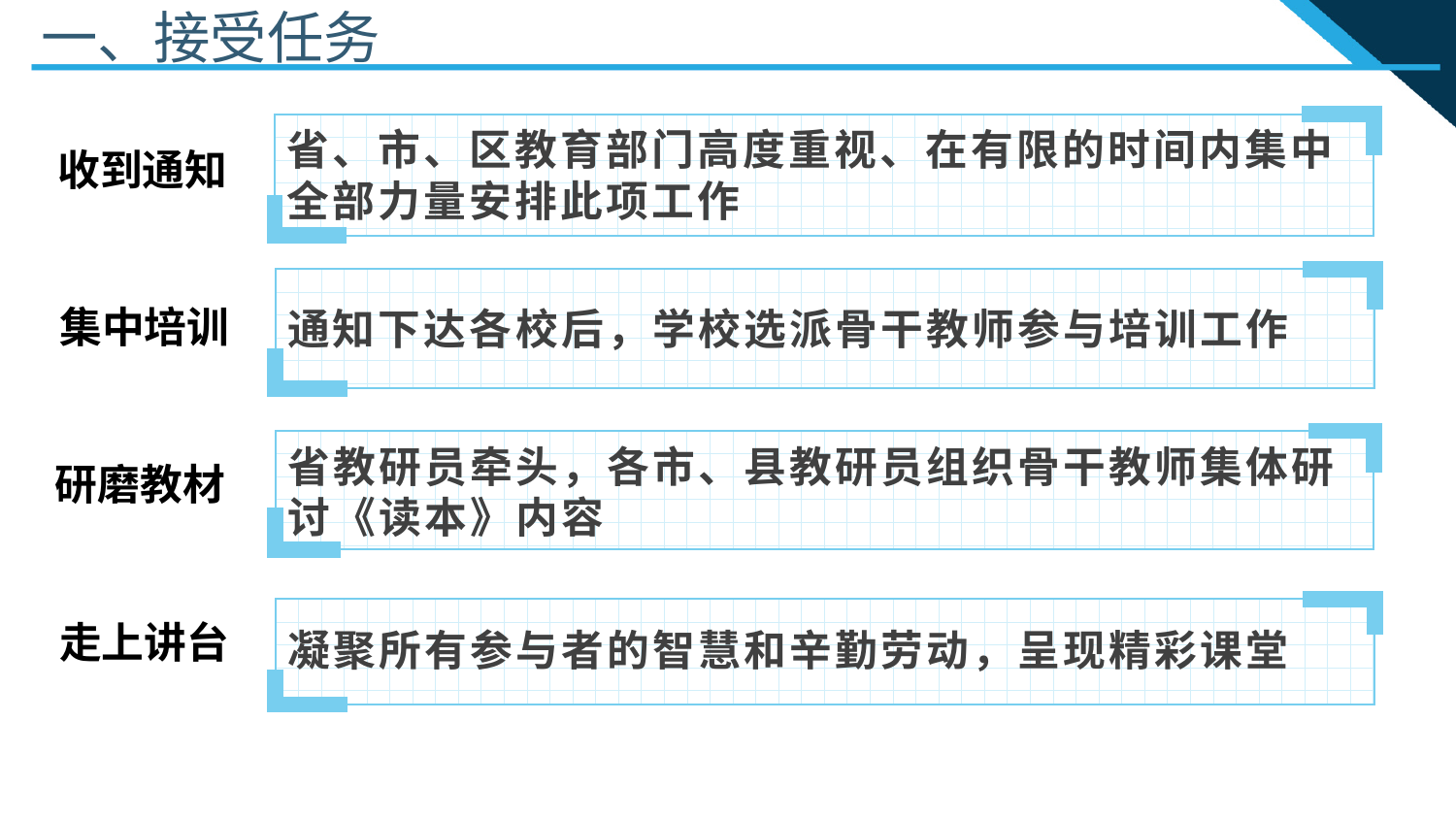

一、接受任务

省、市、区教育部门高度重视、在有限的时间内集中全部力量安排此项工作
收到通知

通知下达各校后，学校选派骨干教师参与培训工作
集中培训

省教研员牵头，各市、县教研员组织骨干教师集体研讨《读本》内容
研磨教材

凝聚所有参与者的智慧和辛勤劳动，呈现精彩课堂
走上讲台